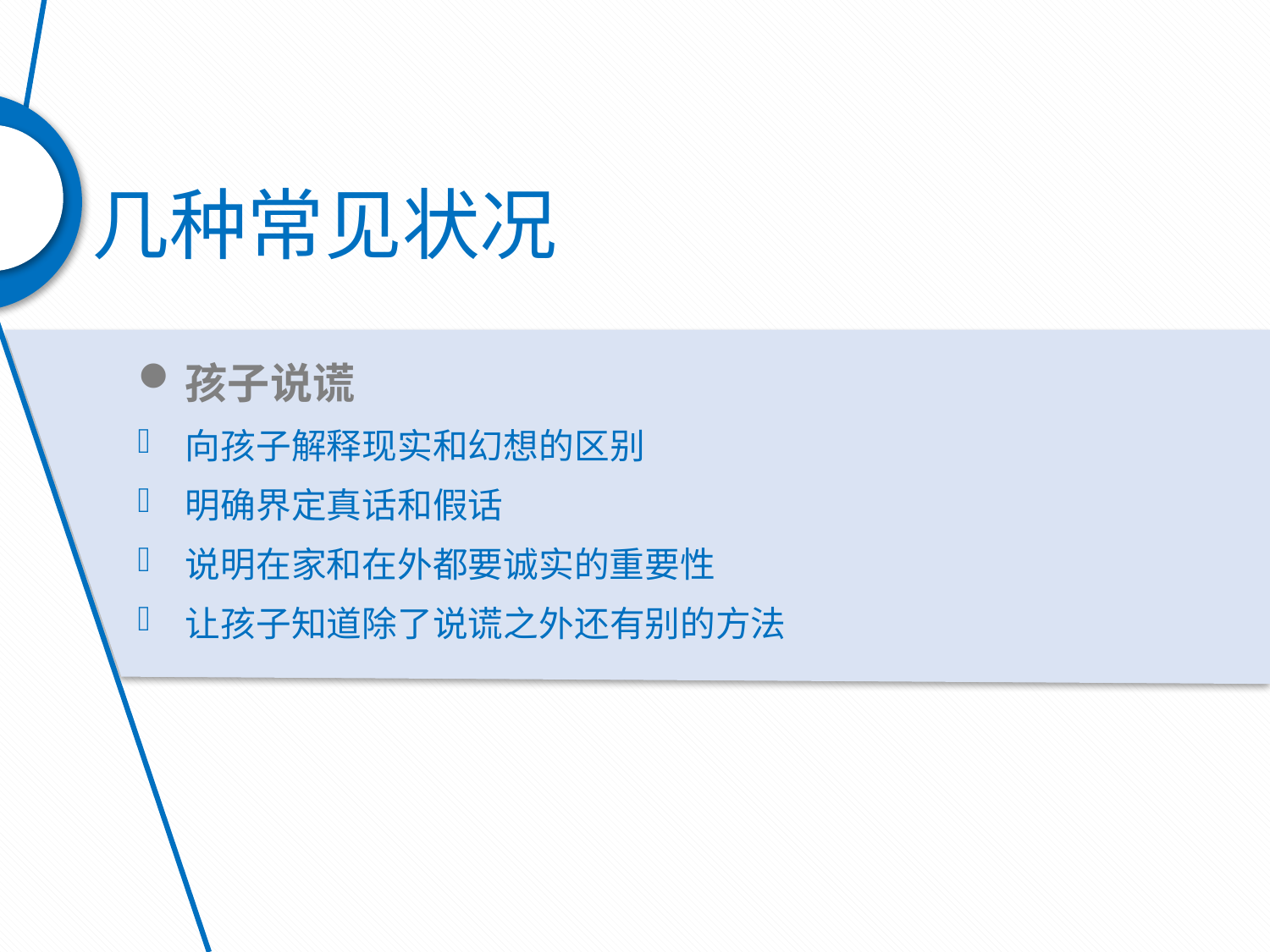

几种常见状况

孩子说谎
向孩子解释现实和幻想的区别
明确界定真话和假话
说明在家和在外都要诚实的重要性
让孩子知道除了说谎之外还有别的方法